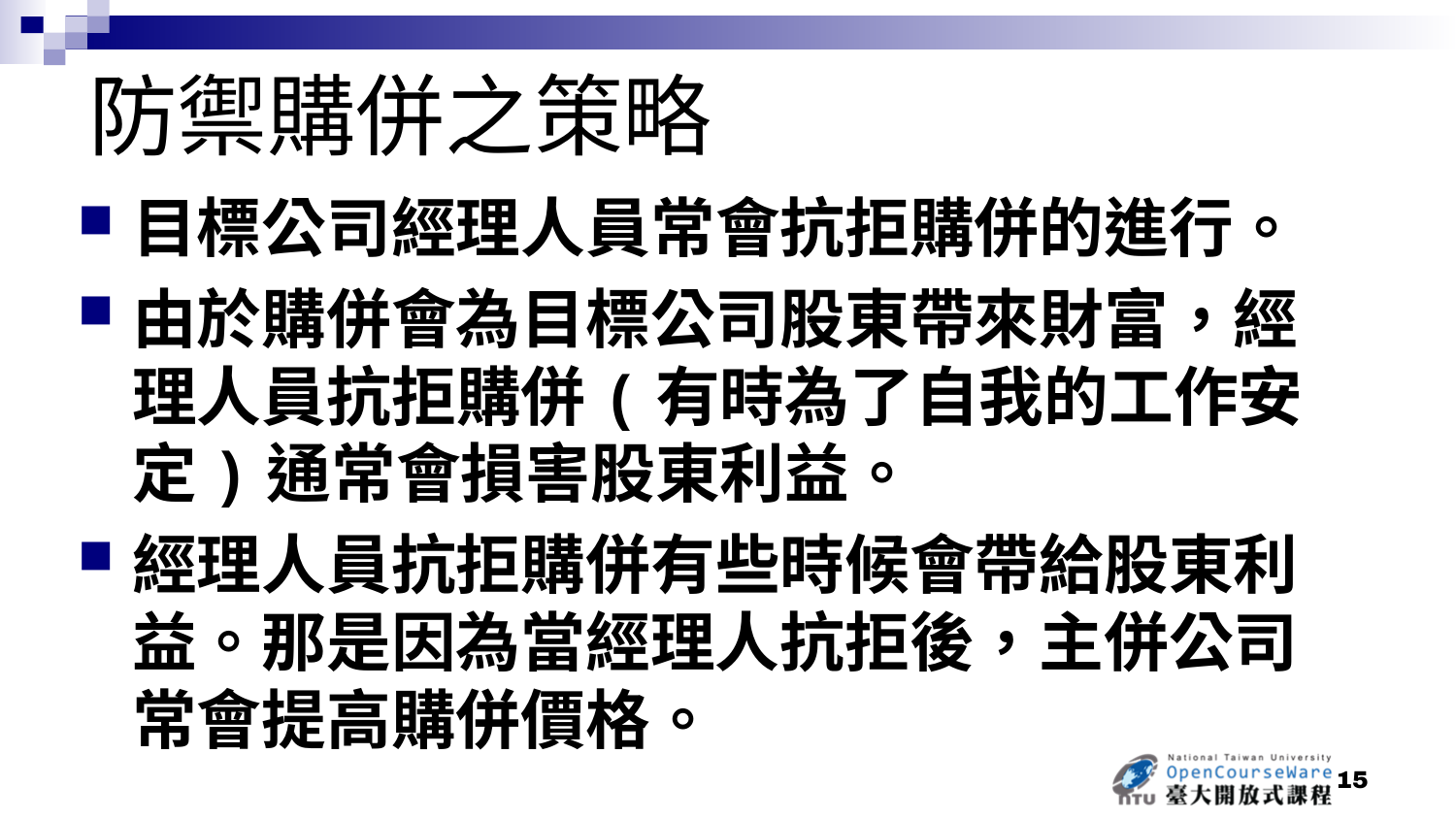

# 防禦購併之策略
目標公司經理人員常會抗拒購併的進行。
由於購併會為目標公司股東帶來財富，經理人員抗拒購併(有時為了自我的工作安定)通常會損害股東利益。
經理人員抗拒購併有些時候會帶給股東利益。那是因為當經理人抗拒後，主併公司常會提高購併價格。
15